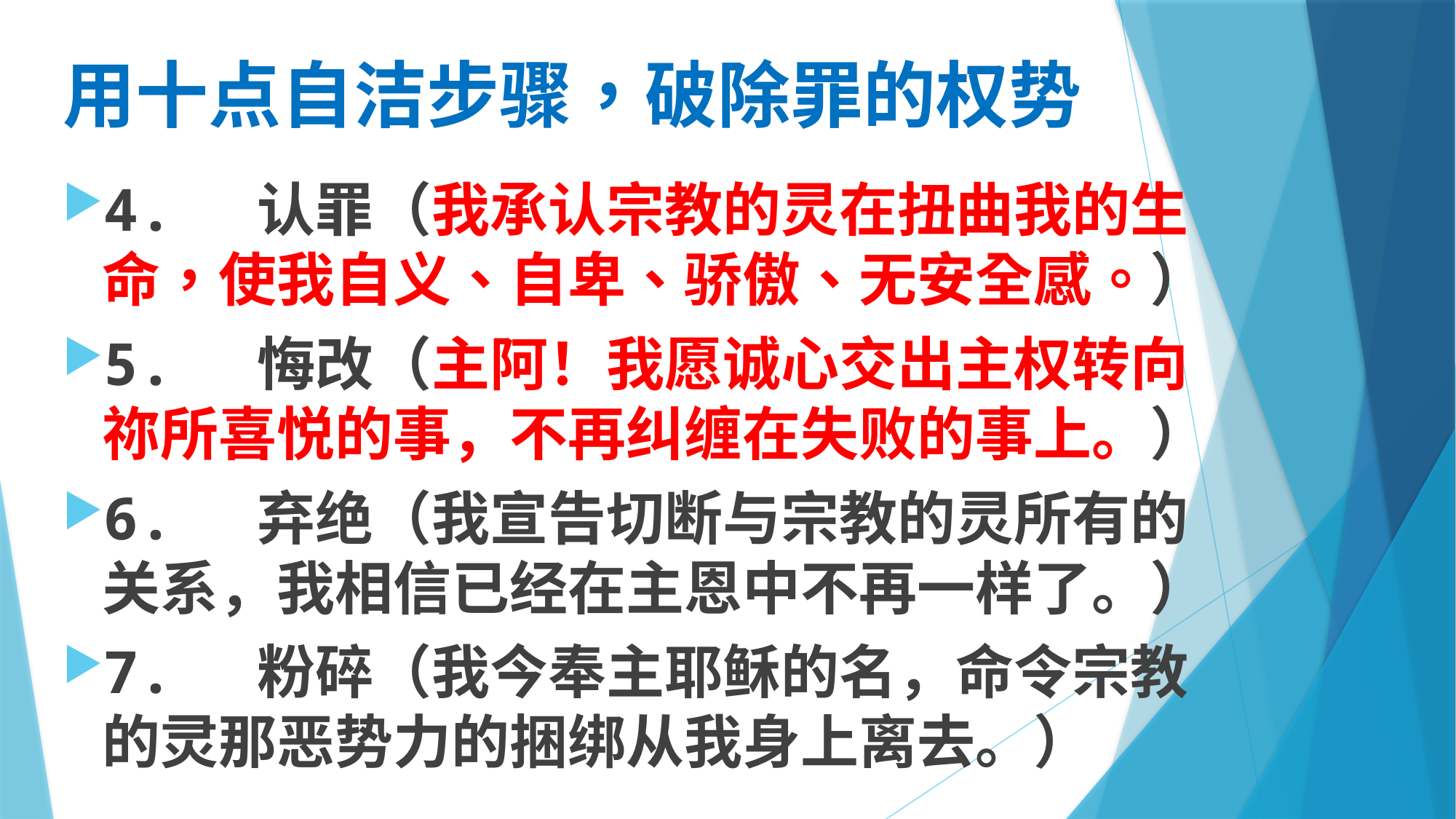

# 用十点自洁步骤，破除罪的权势
4.  认罪（我承认宗教的灵在扭曲我的生命，使我自义、自卑、骄傲、无安全感。）
5.  悔改（主阿！我愿诚心交出主权转向祢所喜悦的事，不再纠缠在失败的事上。）
6.  弃绝（我宣告切断与宗教的灵所有的关系，我相信已经在主恩中不再一样了。）
7.  粉碎（我今奉主耶稣的名，命令宗教的灵那恶势力的捆绑从我身上离去。）